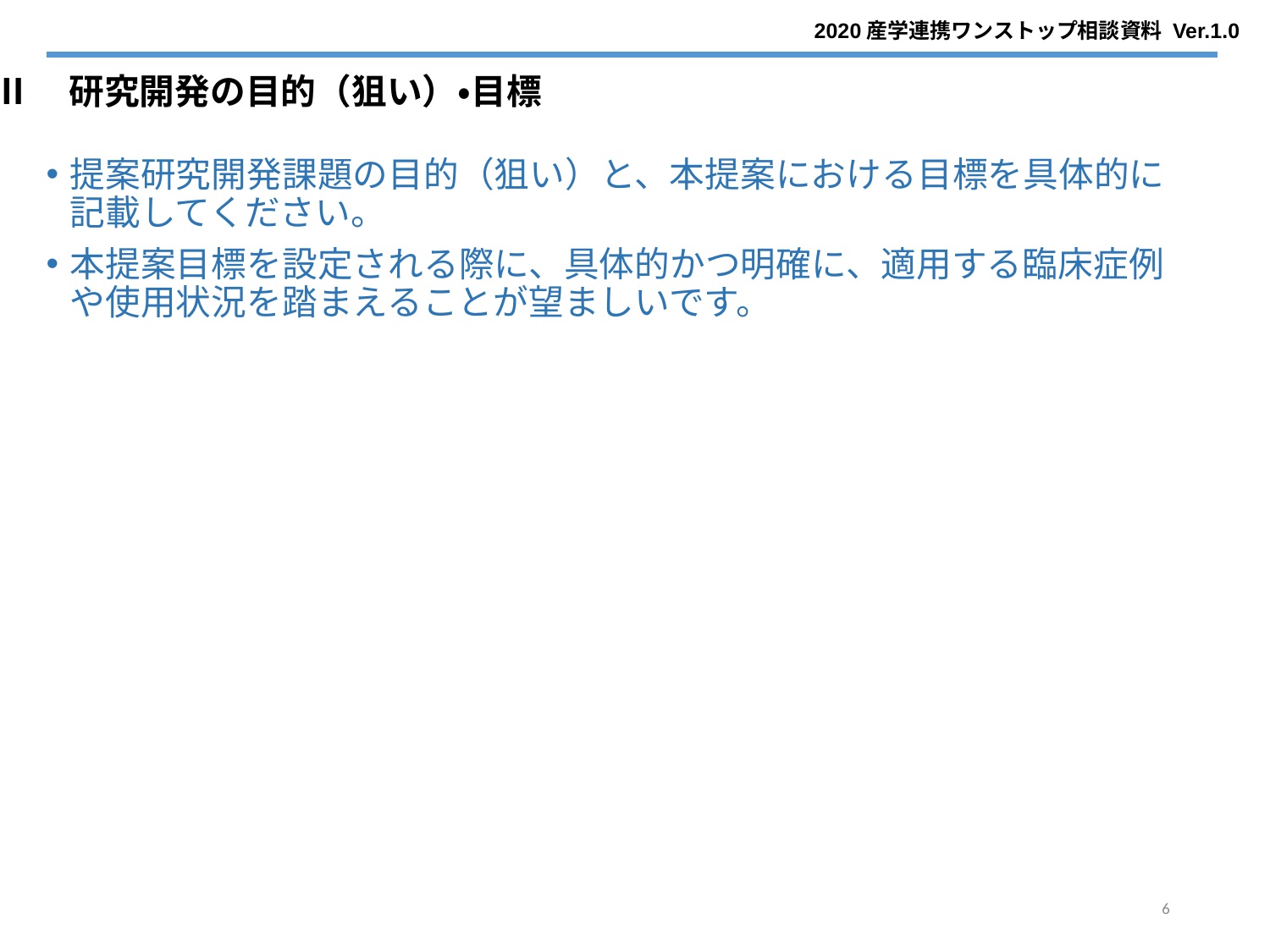

Ⅲ　研究開発の目的（狙い）・目標
提案研究開発課題の目的（狙い）と、本提案における目標を具体的に記載してください。
本提案目標を設定される際に、具体的かつ明確に、適用する臨床症例や使用状況を踏まえることが望ましいです。
6